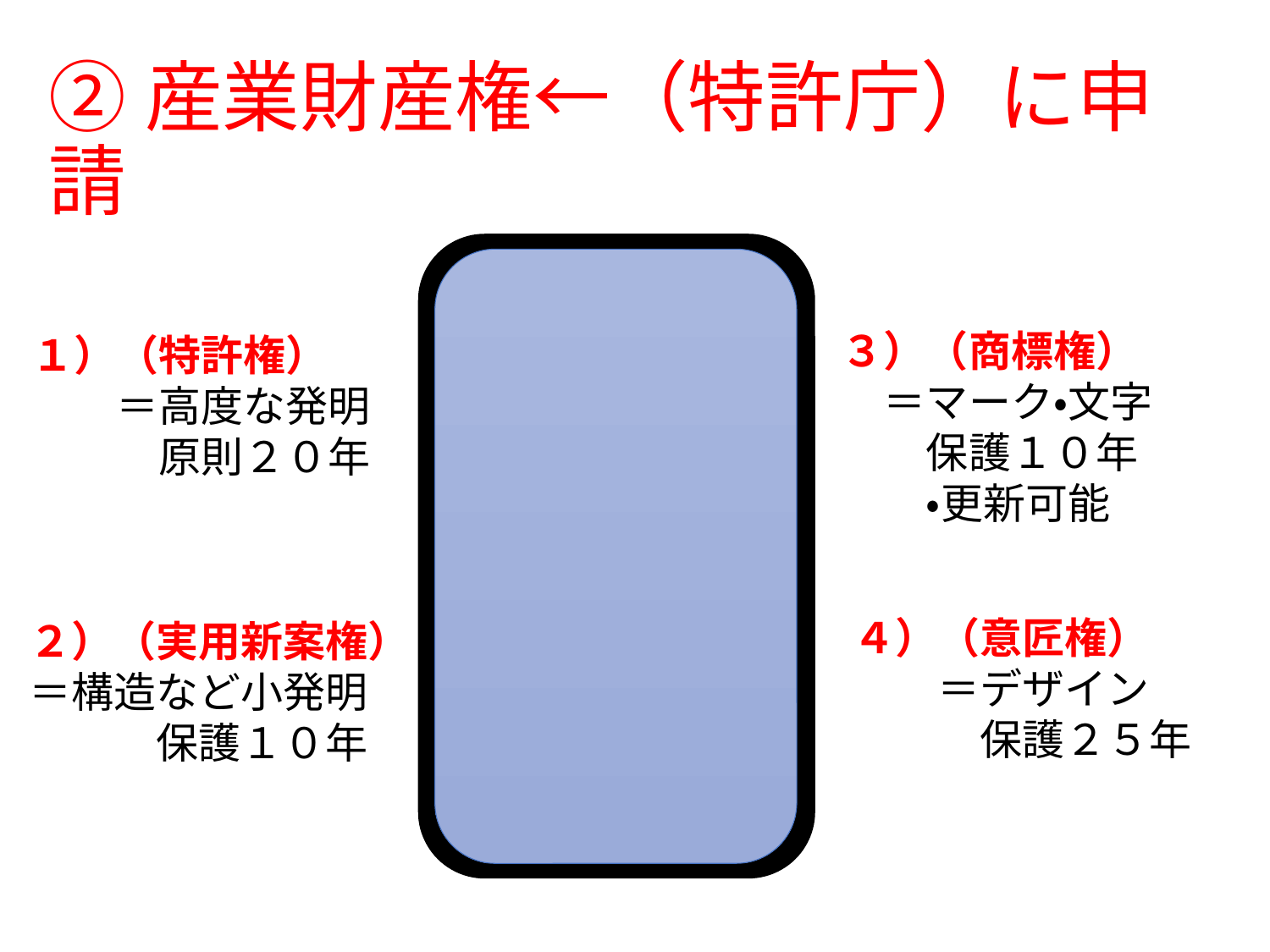

# ②産業財産権←（特許庁）に申請

３）（商標権）
　＝マーク・文字
　　保護１０年
　　・更新可能

１）（特許権）
　　＝高度な発明
　　　原則２０年
４）（意匠権）
　　＝デザイン
　　　保護２５年

２）（実用新案権）
＝構造など小発明
　　　保護１０年